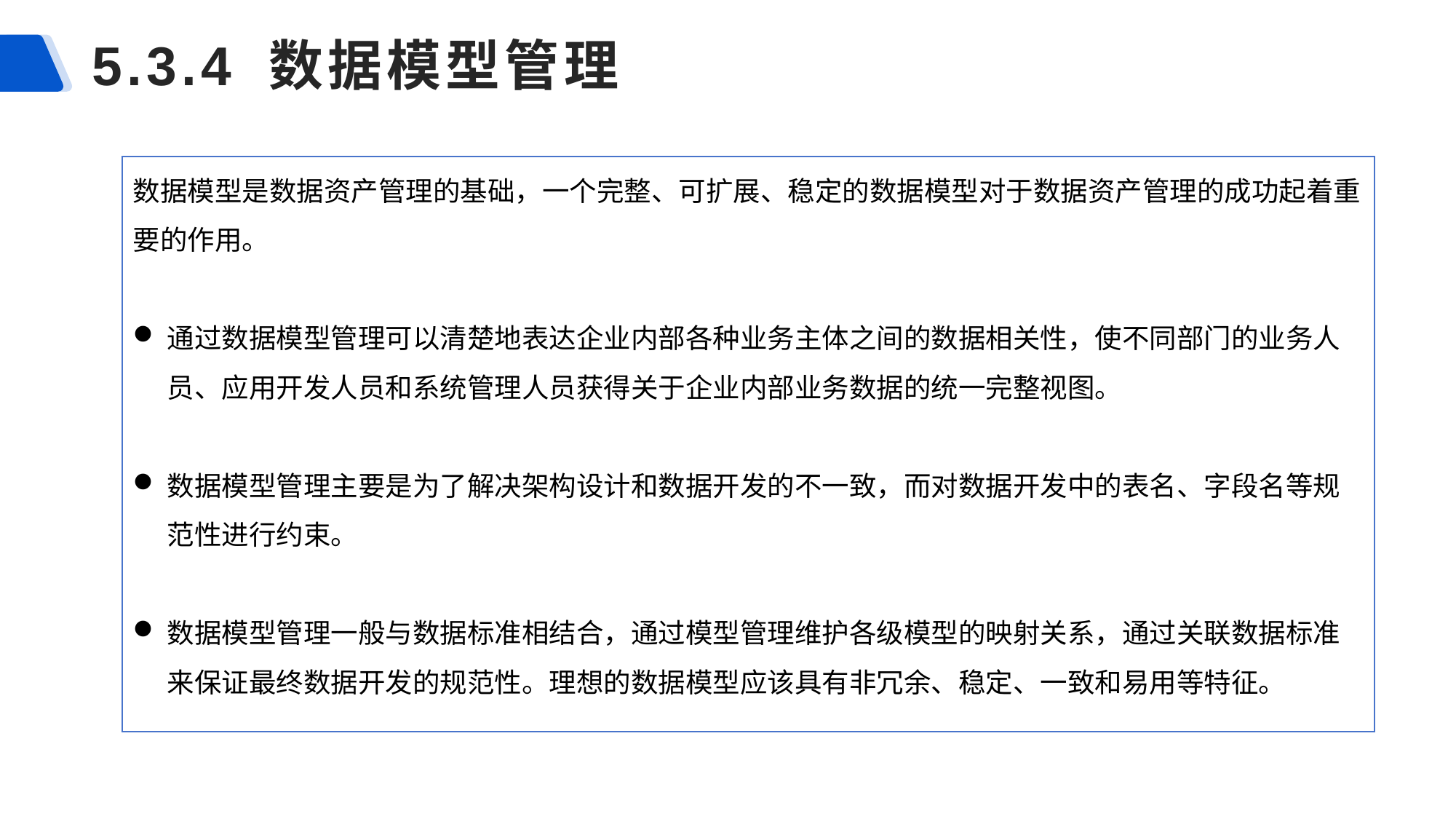

# 5.3.4 数据模型管理
数据模型是数据资产管理的基础，一个完整、可扩展、稳定的数据模型对于数据资产管理的成功起着重要的作用。

通过数据模型管理可以清楚地表达企业内部各种业务主体之间的数据相关性，使不同部门的业务人员、应用开发人员和系统管理人员获得关于企业内部业务数据的统一完整视图。

数据模型管理主要是为了解决架构设计和数据开发的不一致，而对数据开发中的表名、字段名等规范性进行约束。

数据模型管理一般与数据标准相结合，通过模型管理维护各级模型的映射关系，通过关联数据标准来保证最终数据开发的规范性。理想的数据模型应该具有非冗余、稳定、一致和易用等特征。